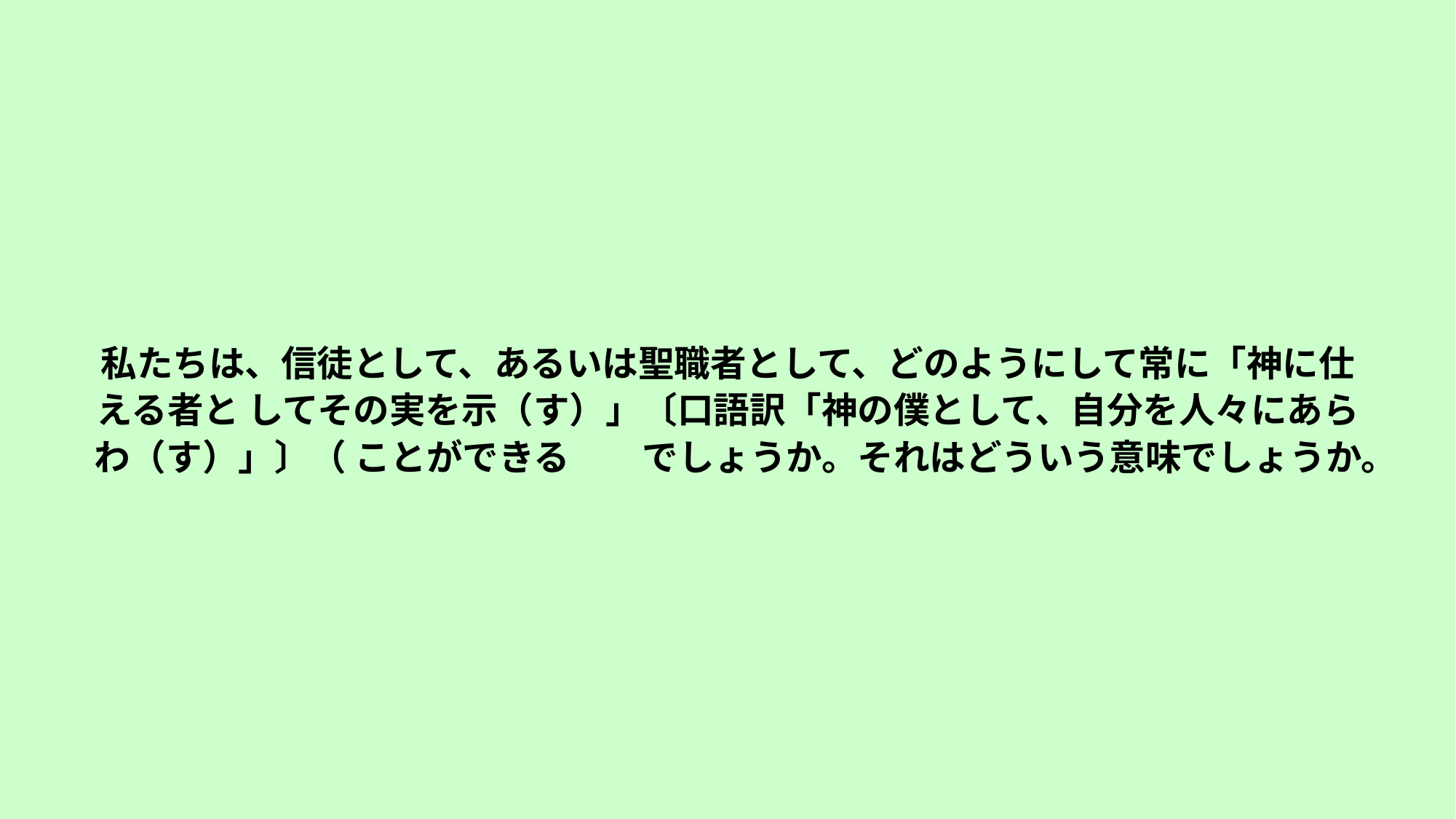

# 私たちは、信徒として、あるいは聖職者として、どのようにして常に「神に仕える者と してその実を示（す）」〔口語訳「神の僕として、自分を人々にあらわ（す）」〕（ ことができる　　でしょうか。それはどういう意味でしょうか。